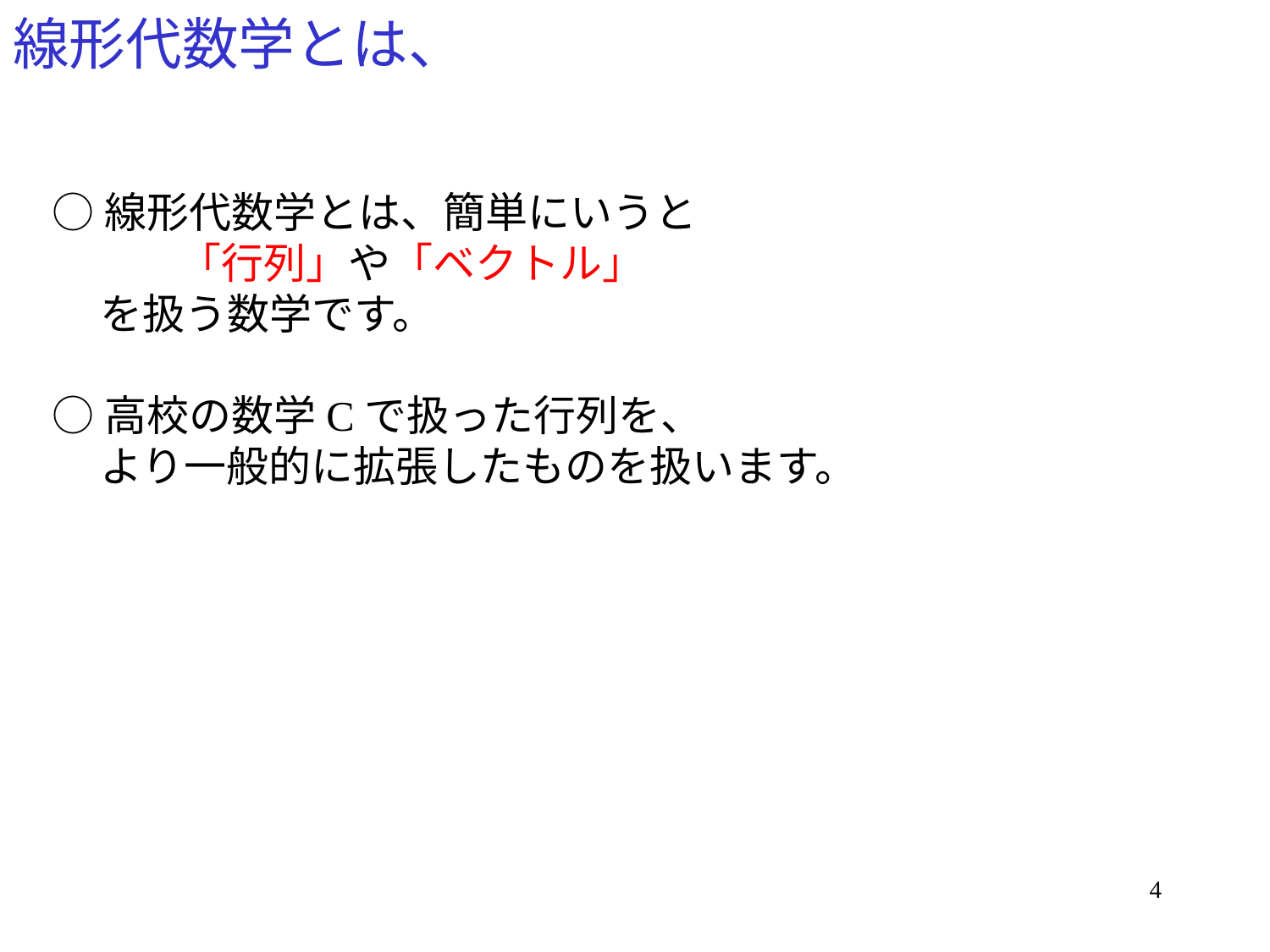

# 線形代数学とは、
○線形代数学とは、簡単にいうと
	「行列」や「ベクトル」
    を扱う数学です。

○高校の数学Cで扱った行列を、
    より一般的に拡張したものを扱います。
4